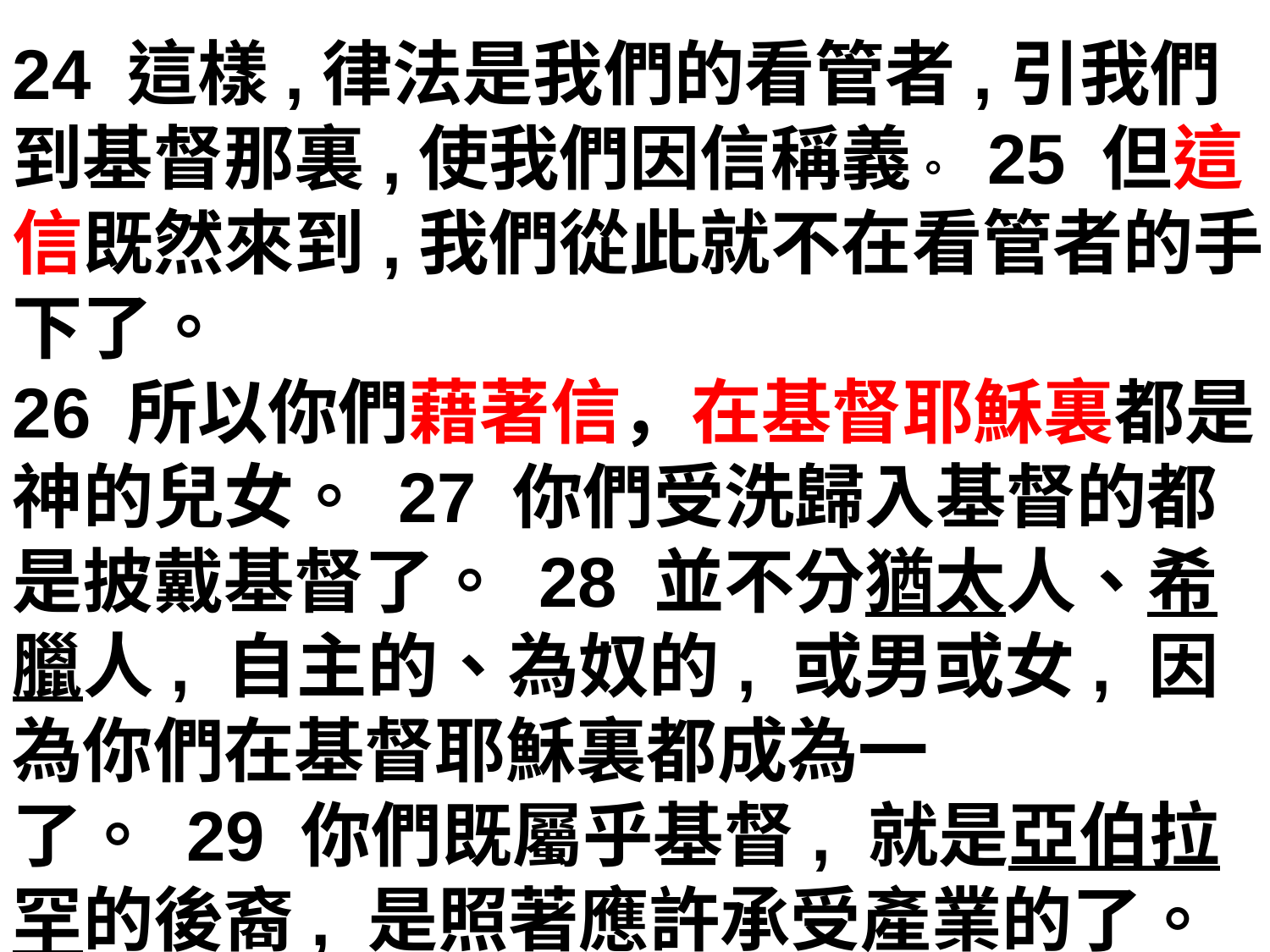

24 這樣,律法是我們的看管者,引我們到基督那裏,使我們因信稱義。 25 但這信既然來到,我們從此就不在看管者的手下了。
26 所以你們藉著信，在基督耶穌裏都是神的兒女。 27 你們受洗歸入基督的都是披戴基督了。 28 並不分猶太人、希臘人, 自主的、為奴的, 或男或女, 因為你們在基督耶穌裏都成為一了。 29 你們既屬乎基督, 就是亞伯拉罕的後裔, 是照著應許承受產業的了。